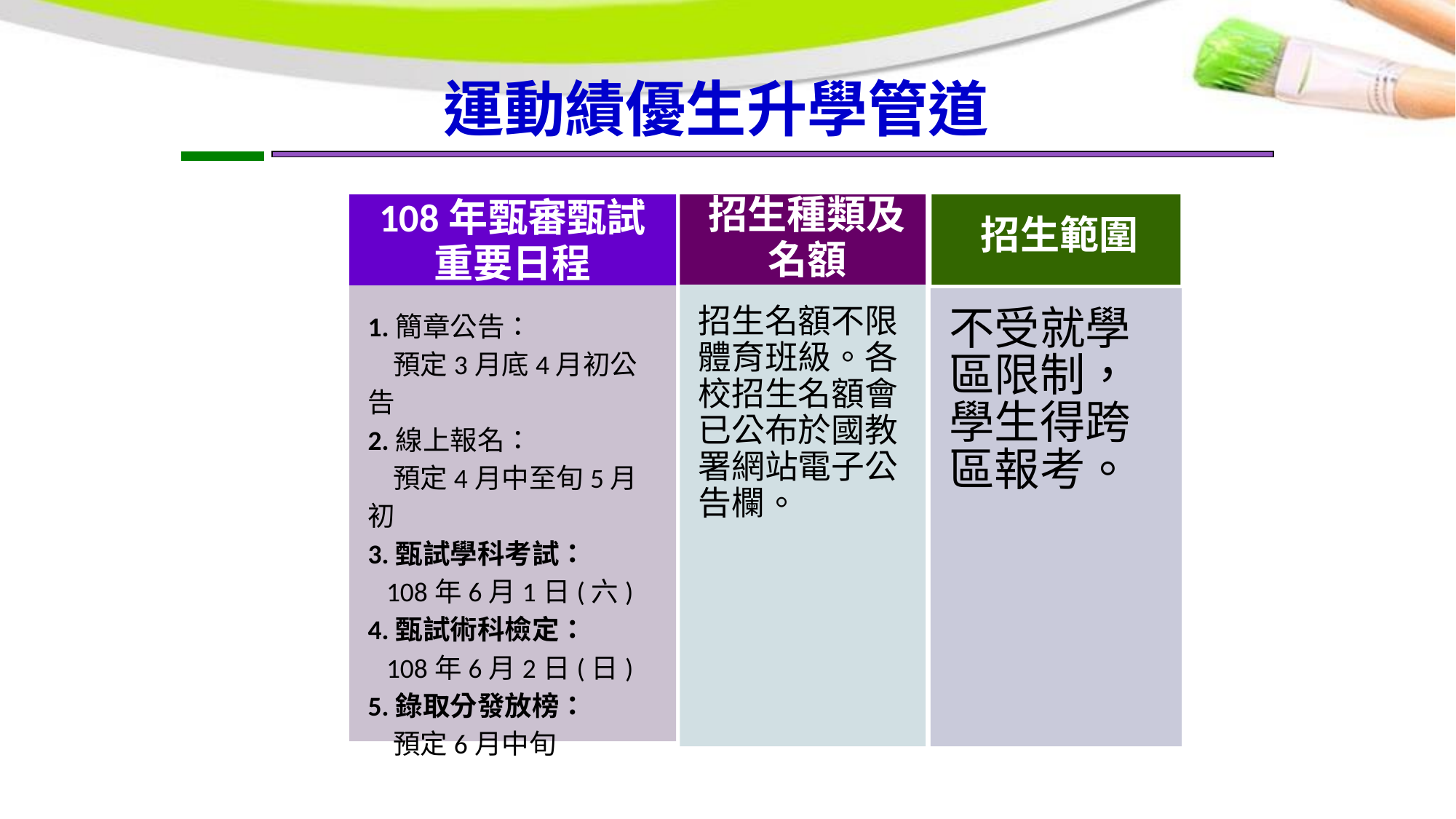

運動績優生升學管道

招生種類及
名額
108年甄審甄試
重要日程

招生名額不限體育班級。各校招生名額會已公布於國教署網站電子公告欄。
不受就學區限制，學生得跨區報考。
招生範圍
1.簡章公告：
   預定3月底4月初公告
2.線上報名：
   預定4月中至旬5月初
3.甄試學科考試：
   108年6月1日(六)
4.甄試術科檢定：
   108年6月2日(日)
5.錄取分發放榜：
   預定6月中旬